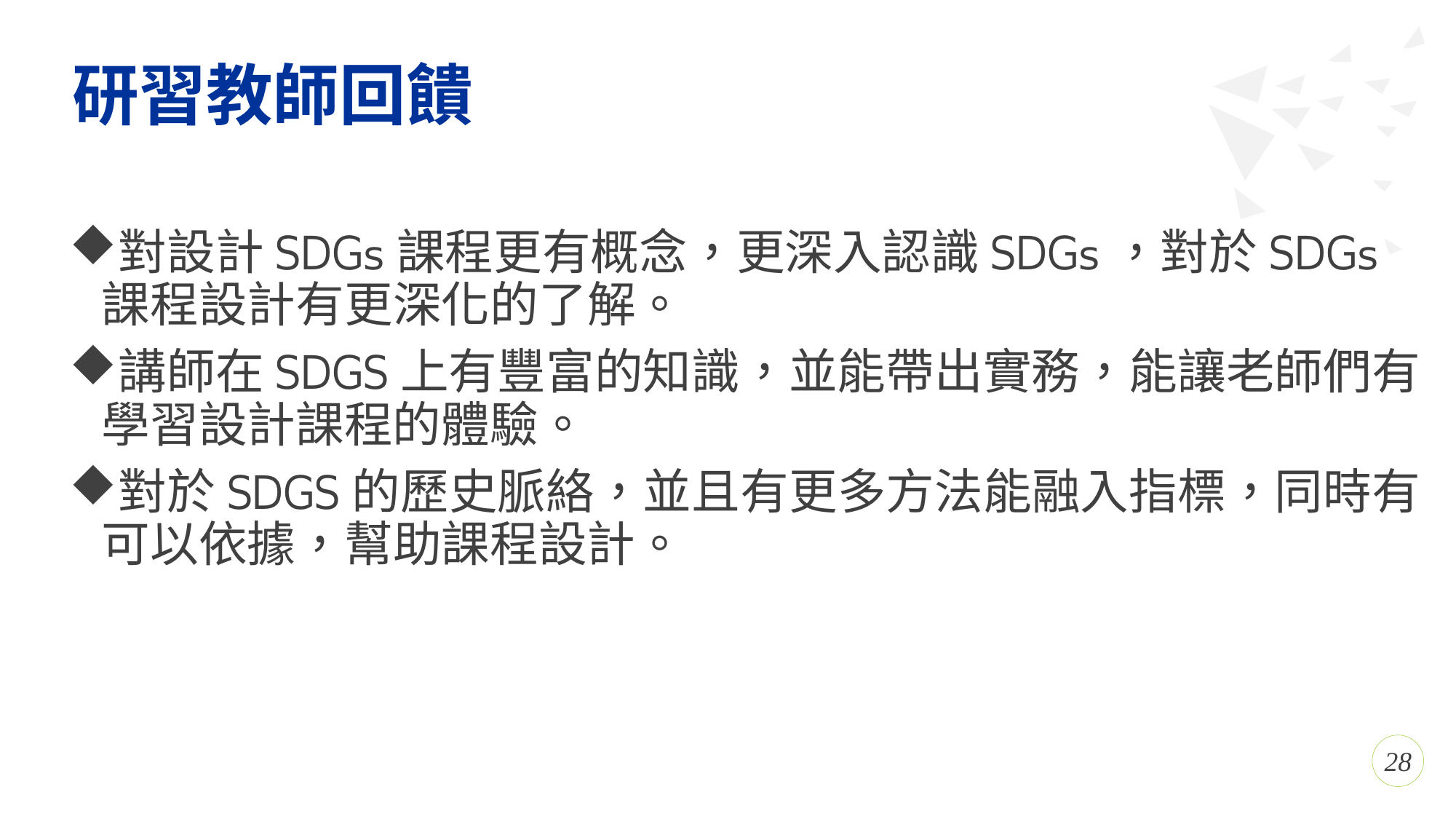

# 研習教師回饋
對設計SDGs課程更有概念，更深入認識SDGs，對於SDGs課程設計有更深化的了解。
講師在SDGS上有豐富的知識，並能帶出實務，能讓老師們有學習設計課程的體驗。
對於SDGS的歷史脈絡，並且有更多方法能融入指標，同時有可以依據，幫助課程設計。

28